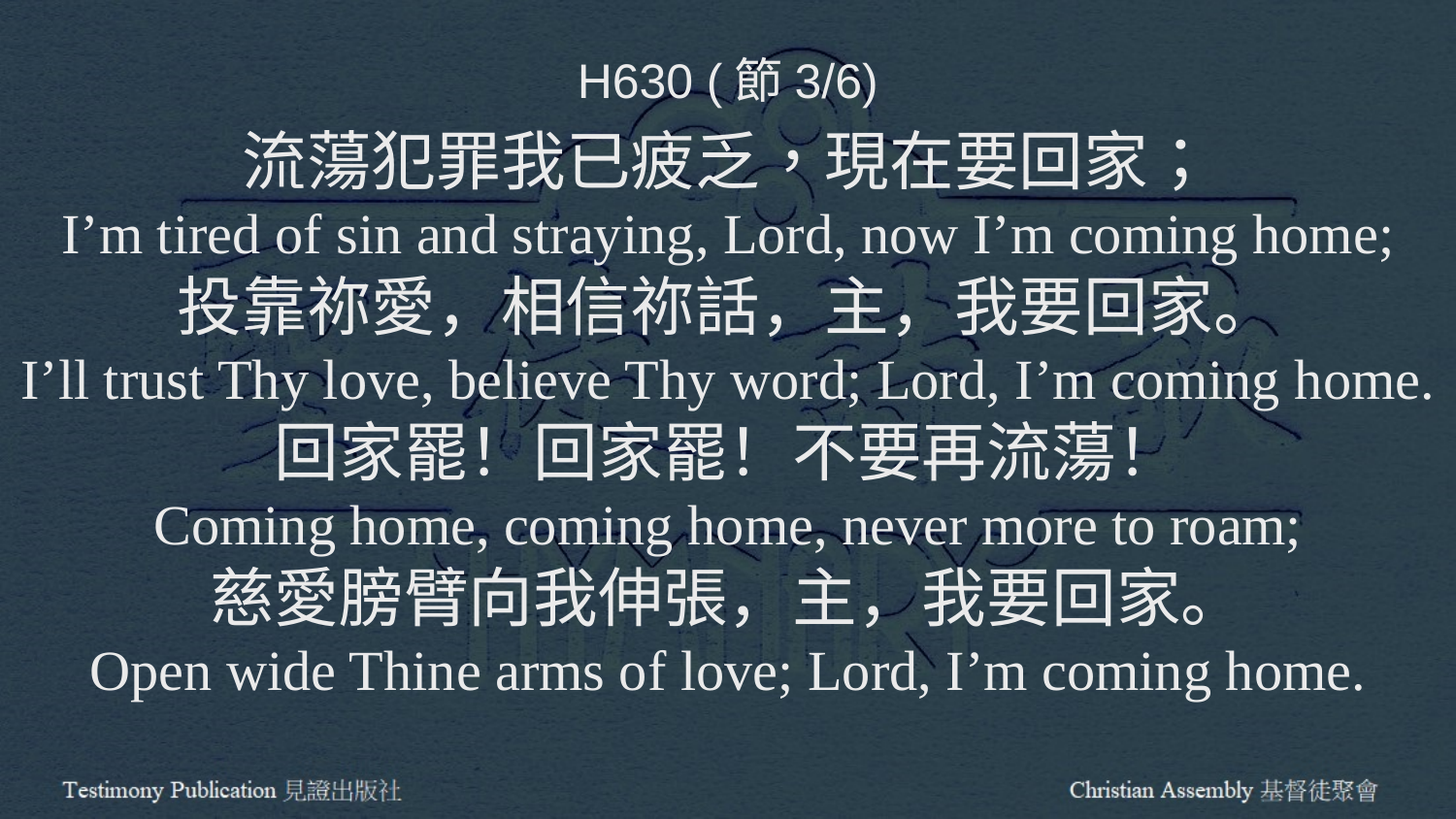

H630 (節3/6)
流蕩犯罪我已疲乏，現在要回家；
I’m tired of sin and straying, Lord, now I’m coming home;
投靠祢愛，相信祢話，主，我要回家。
I’ll trust Thy love, believe Thy word; Lord, I’m coming home.
回家罷！回家罷！不要再流蕩！
Coming home, coming home, never more to roam;
慈愛膀臂向我伸張，主，我要回家。
Open wide Thine arms of love; Lord, I’m coming home.